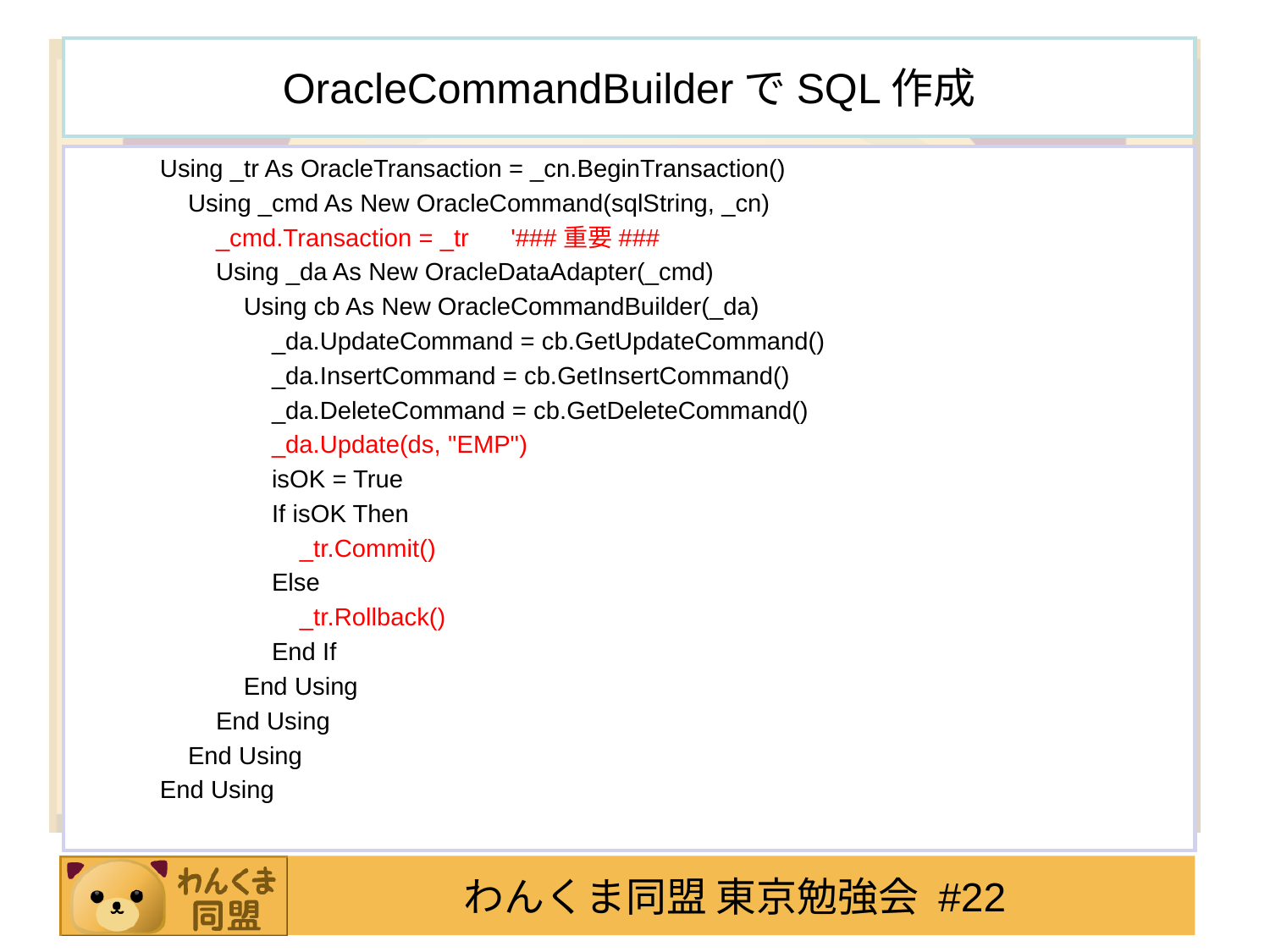

# OracleCommandBuilderでSQL作成
            Using _tr As OracleTransaction = _cn.BeginTransaction()
                Using _cmd As New OracleCommand(sqlString, _cn)
                    _cmd.Transaction = _tr      '###重要###
                    Using _da As New OracleDataAdapter(_cmd)
                        Using cb As New OracleCommandBuilder(_da)
                            _da.UpdateCommand = cb.GetUpdateCommand()
                            _da.InsertCommand = cb.GetInsertCommand()
                            _da.DeleteCommand = cb.GetDeleteCommand()
                            _da.Update(ds, "EMP")
                            isOK = True
                            If isOK Then
                                _tr.Commit()
                            Else
                                _tr.Rollback()
                            End If
                        End Using
                    End Using
                End Using
            End Using